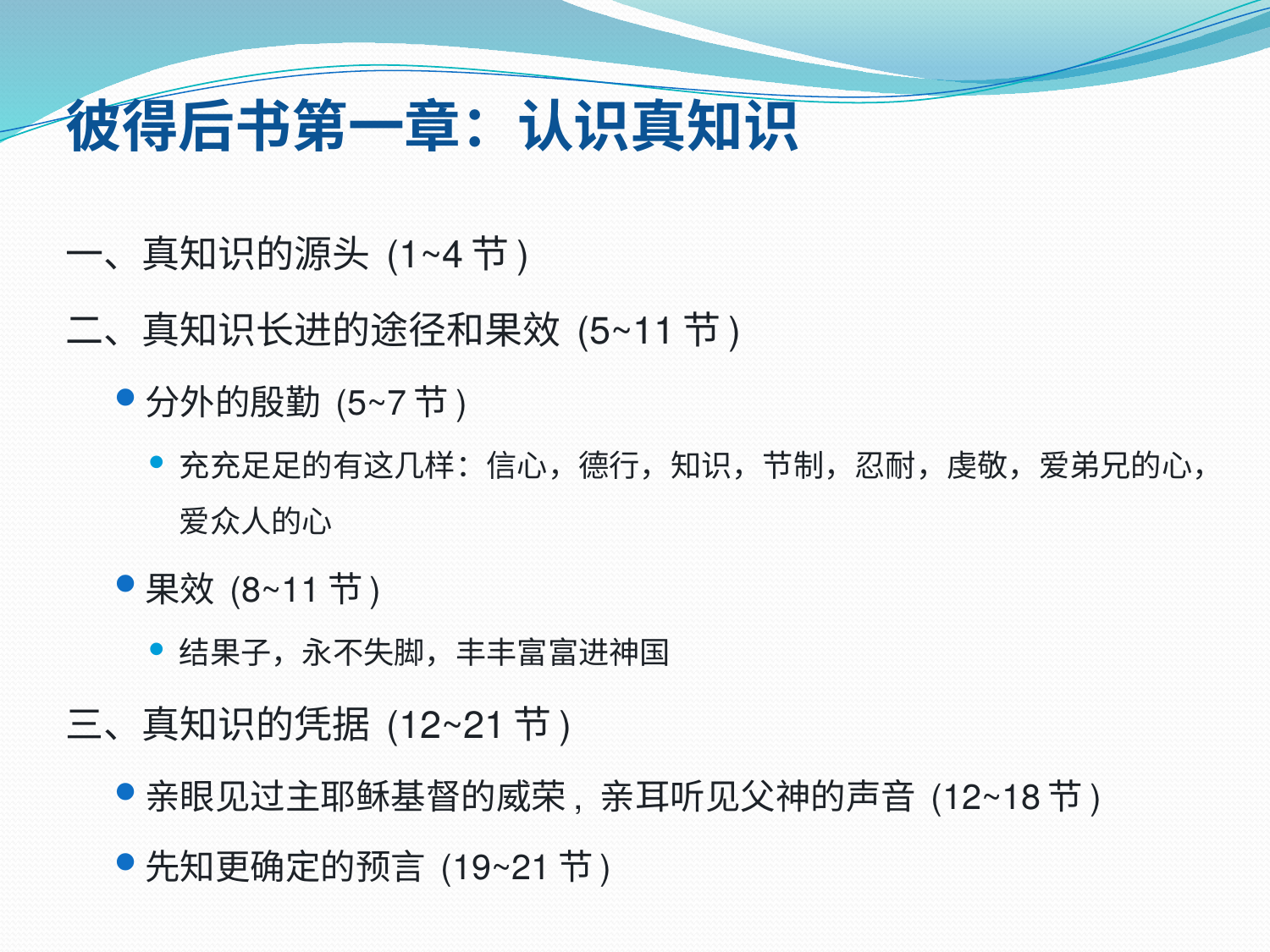

彼得后书第一章：认识真知识
一、真知识的源头 (1~4节)
二、真知识长进的途径和果效 (5~11节)
分外的殷勤 (5~7节)
充充足足的有这几样：信心，德行，知识，节制，忍耐，虔敬，爱弟兄的心，爱众人的心
果效 (8~11节)
结果子，永不失脚，丰丰富富进神国
三、真知识的凭据 (12~21节)
亲眼见过主耶稣基督的威荣, 亲耳听见父神的声音 (12~18节)
先知更确定的预言 (19~21节)